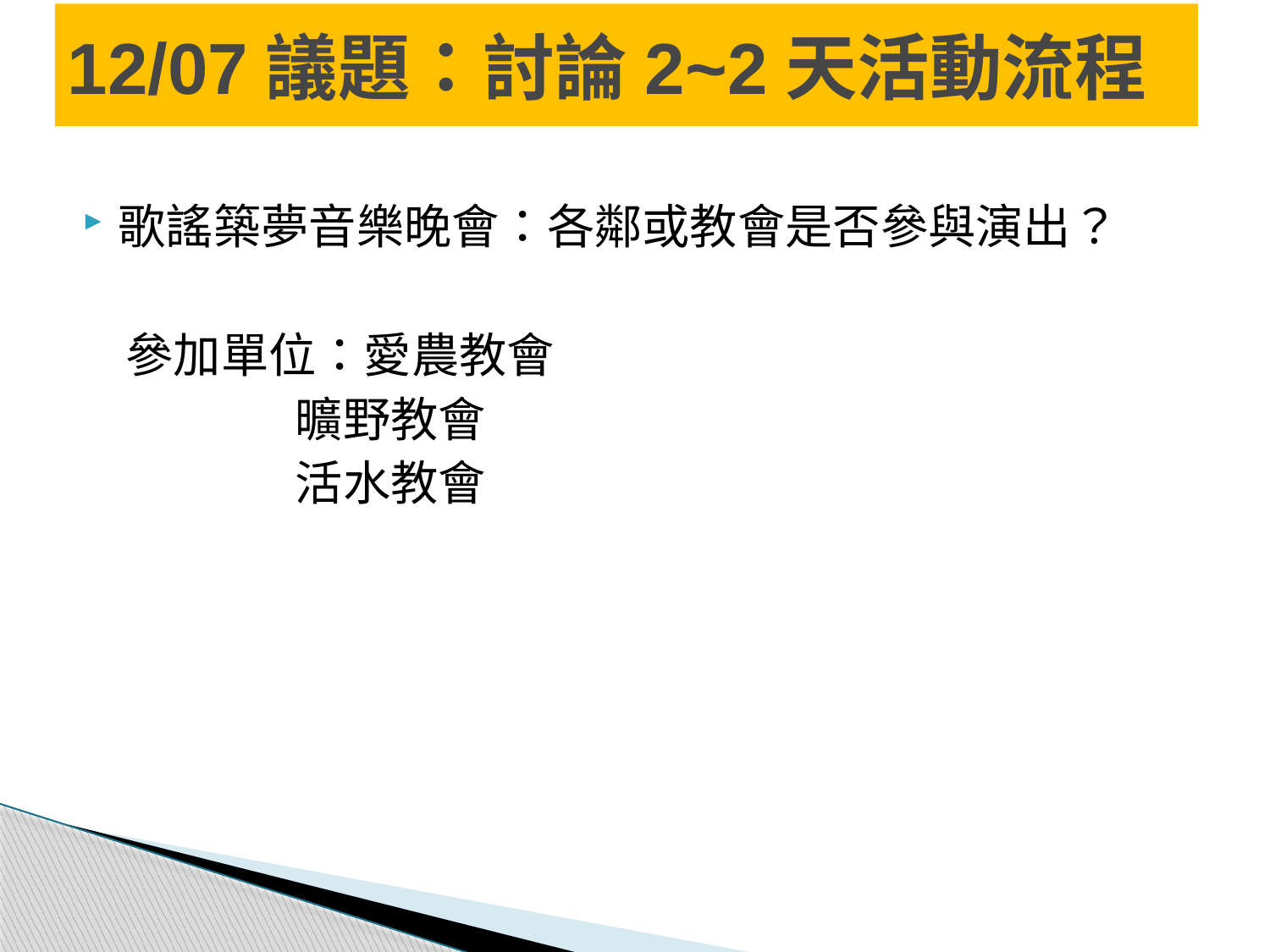

# 12/07議題：討論2~2天活動流程

歌謠築夢音樂晚會：各鄰或教會是否參與演出？

   參加單位：愛農教會
                   曠野教會
                   活水教會